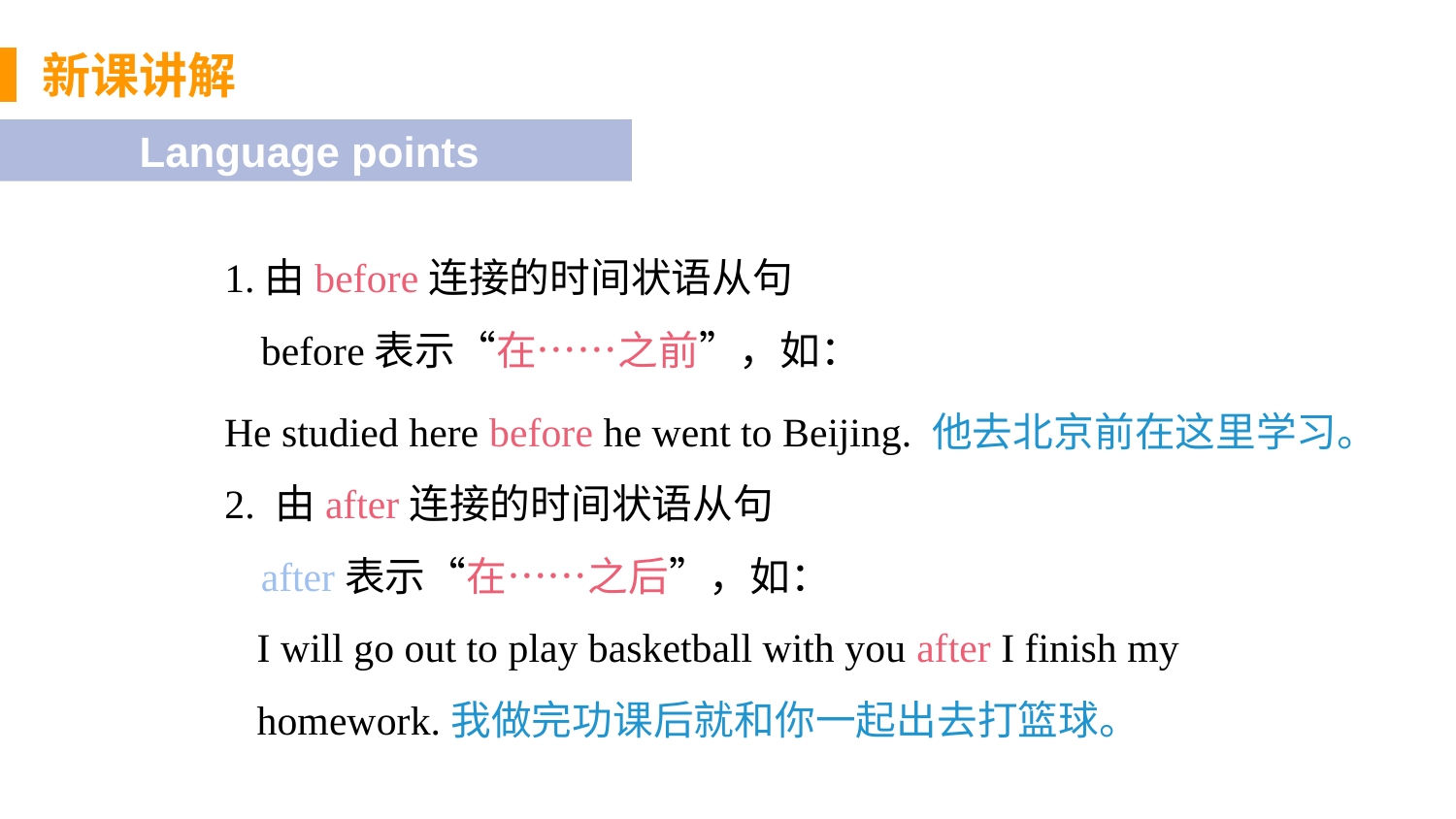

新课讲解

Language points
1.由before连接的时间状语从句
   before表示“在……之前”，如：
He studied here before he went to Beijing. 他去北京前在这里学习。
2. 由after连接的时间状语从句
      after表示“在……之后”，如：
I will go out to play basketball with you after I finish my homework.我做完功课后就和你一起出去打篮球。